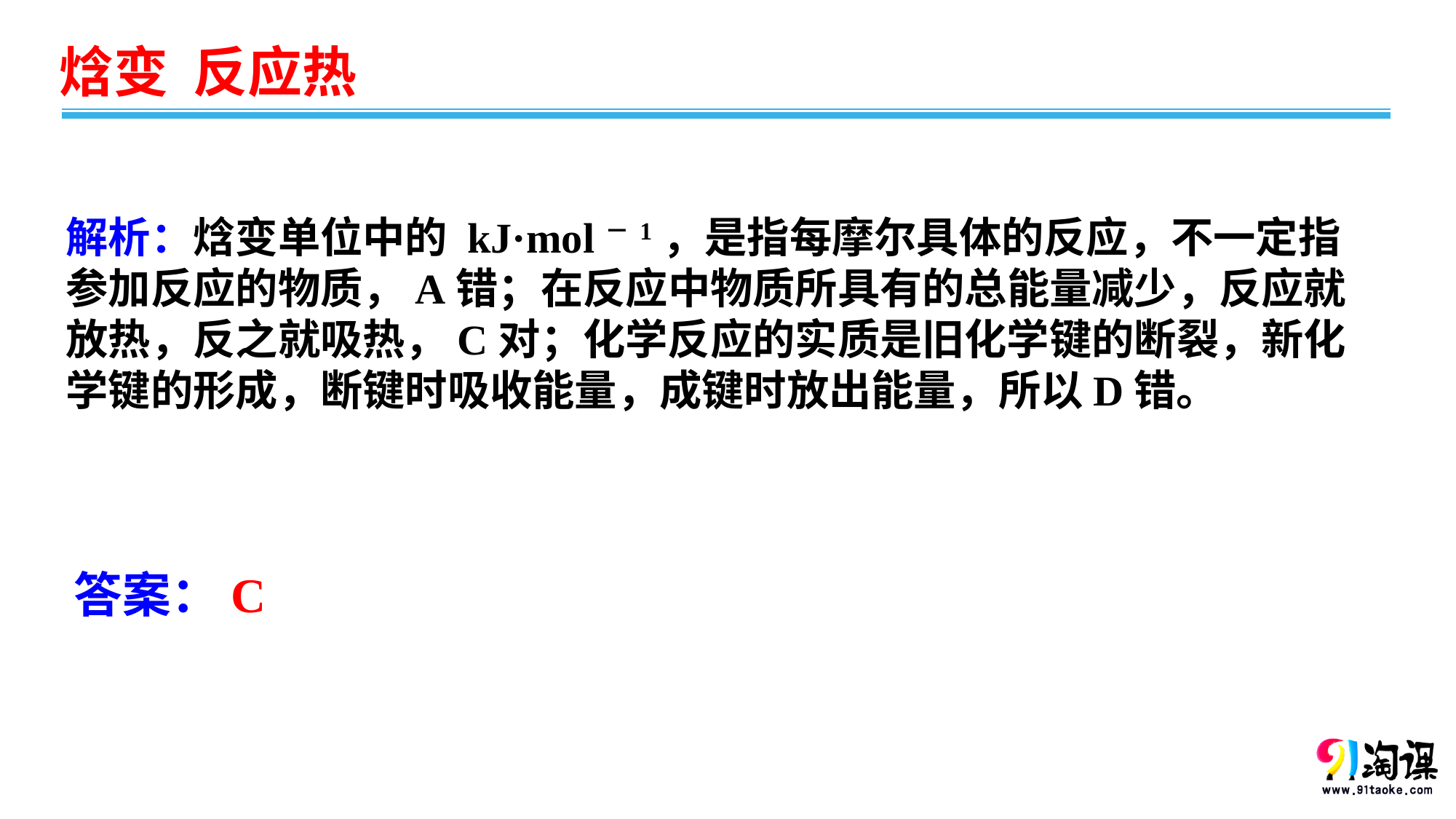

解析：焓变单位中的 kJ·mol－1，是指每摩尔具体的反应，不一定指参加反应的物质，A错；在反应中物质所具有的总能量减少，反应就放热，反之就吸热，C对；化学反应的实质是旧化学键的断裂，新化学键的形成，断键时吸收能量，成键时放出能量，所以D错。
答案：C